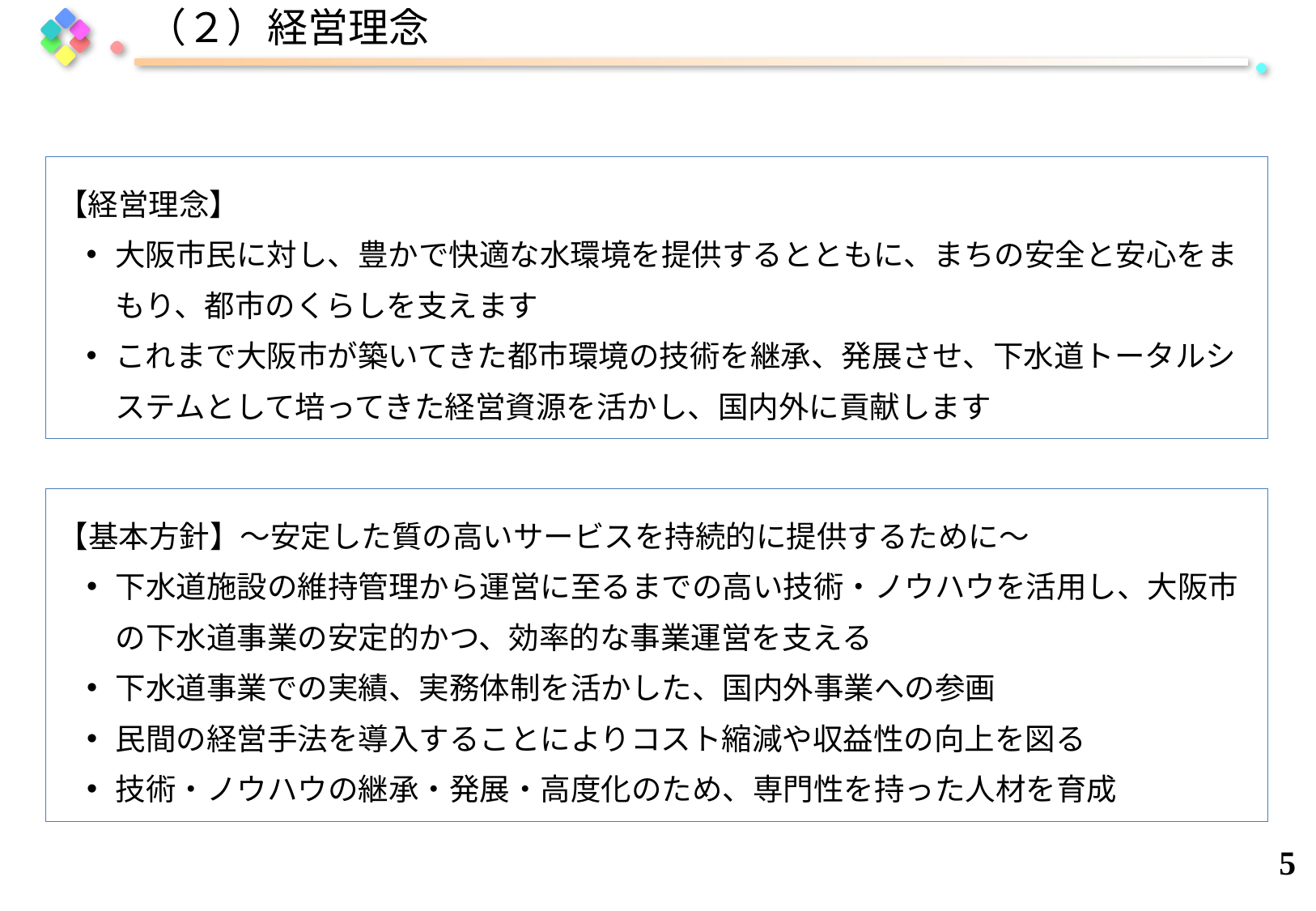

# （２）経営理念
【経営理念】
大阪市民に対し、豊かで快適な水環境を提供するとともに、まちの安全と安心をまもり、都市のくらしを支えます
これまで大阪市が築いてきた都市環境の技術を継承、発展させ、下水道トータルシステムとして培ってきた経営資源を活かし、国内外に貢献します
【基本方針】～安定した質の高いサービスを持続的に提供するために～
下水道施設の維持管理から運営に至るまでの高い技術・ノウハウを活用し、大阪市の下水道事業の安定的かつ、効率的な事業運営を支える
下水道事業での実績、実務体制を活かした、国内外事業への参画
民間の経営手法を導入することによりコスト縮減や収益性の向上を図る
技術・ノウハウの継承・発展・高度化のため、専門性を持った人材を育成
5